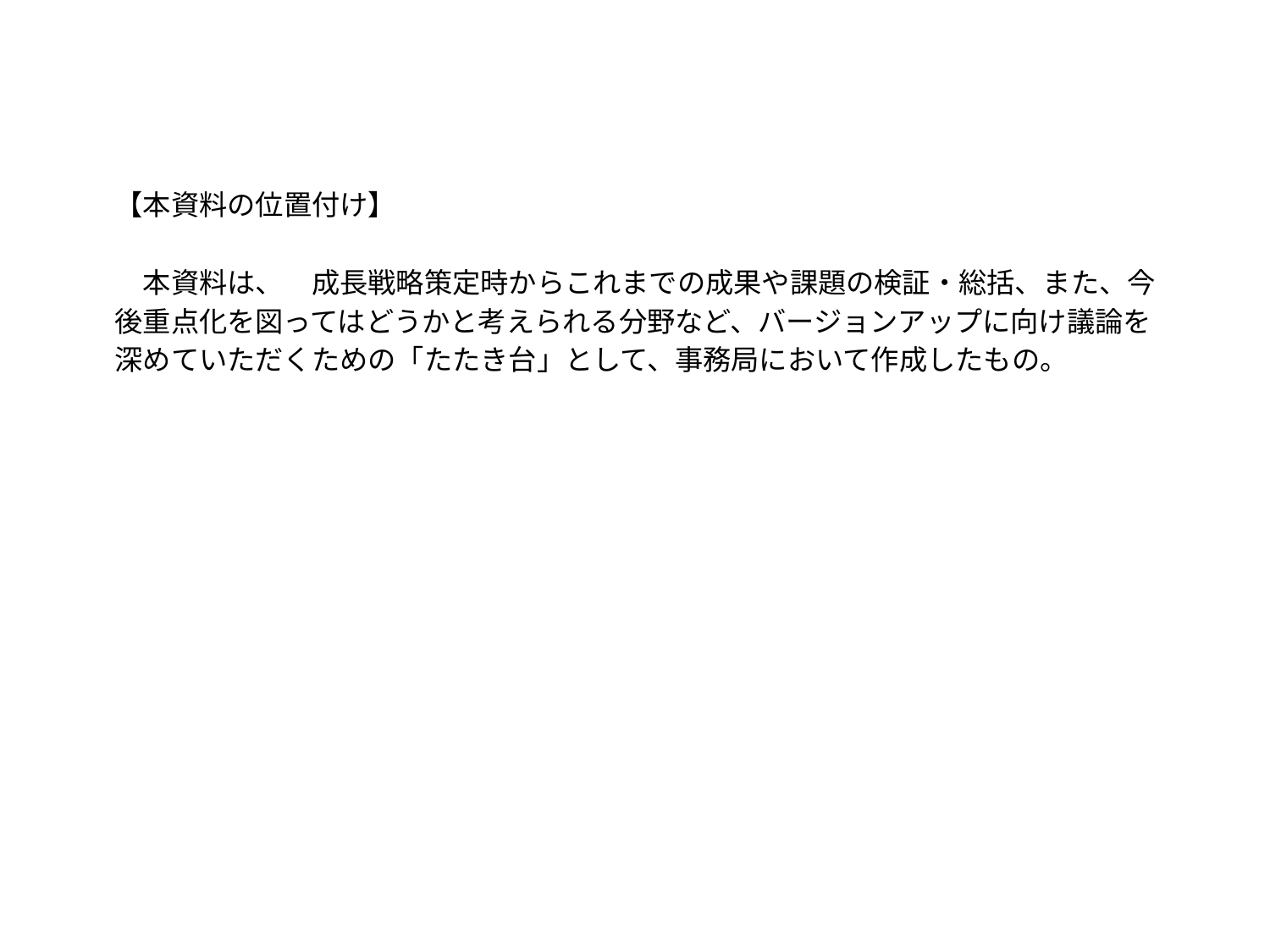

【本資料の位置付け】

　本資料は、　成長戦略策定時からこれまでの成果や課題の検証・総括、また、今後重点化を図ってはどうかと考えられる分野など、バージョンアップに向け議論を深めていただくための「たたき台」として、事務局において作成したもの。